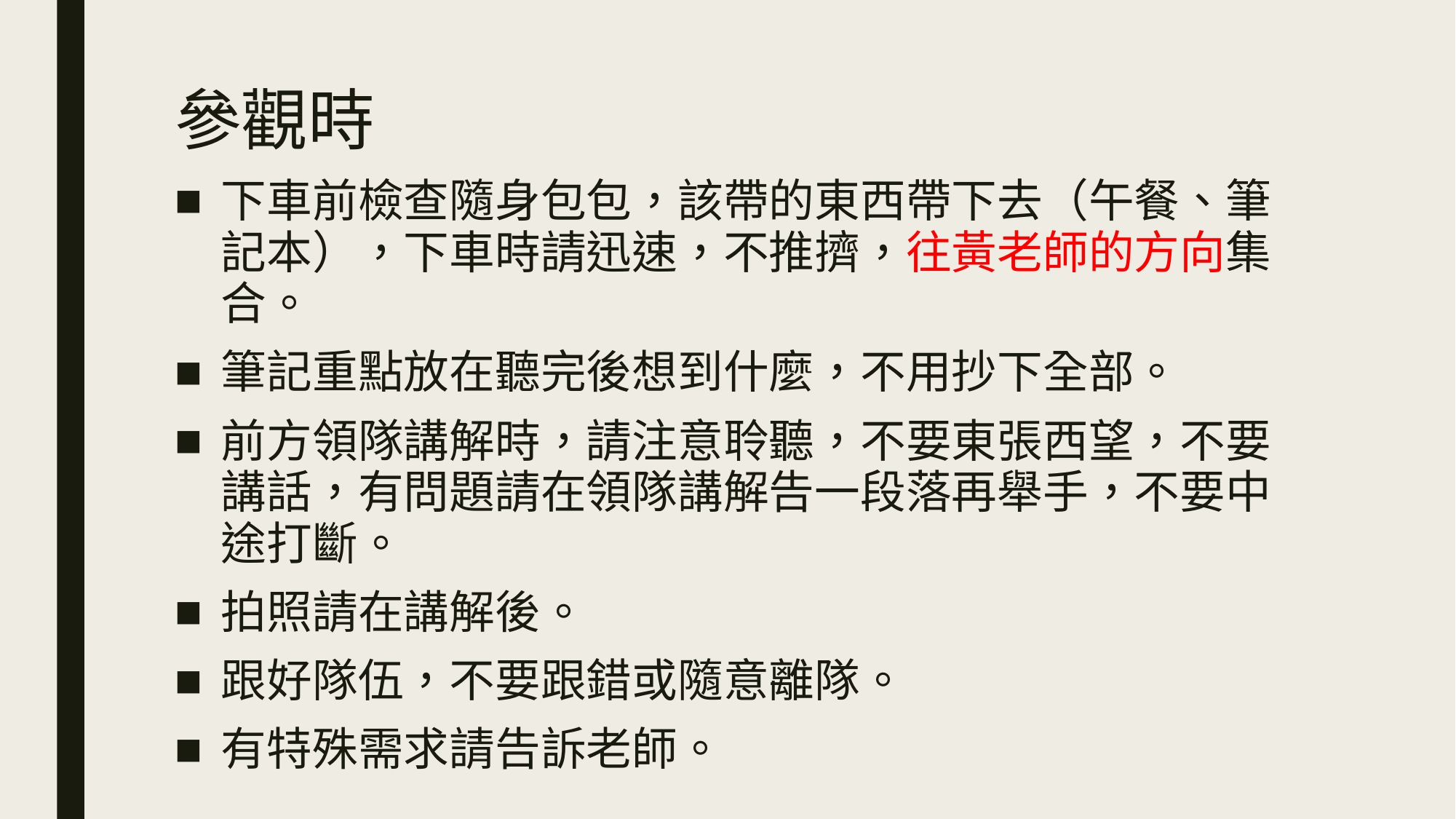

# 參觀時
下車前檢查隨身包包，該帶的東西帶下去（午餐、筆記本），下車時請迅速，不推擠，往黃老師的方向集合。
筆記重點放在聽完後想到什麼，不用抄下全部。
前方領隊講解時，請注意聆聽，不要東張西望，不要講話，有問題請在領隊講解告一段落再舉手，不要中途打斷。
拍照請在講解後。
跟好隊伍，不要跟錯或隨意離隊。
有特殊需求請告訴老師。